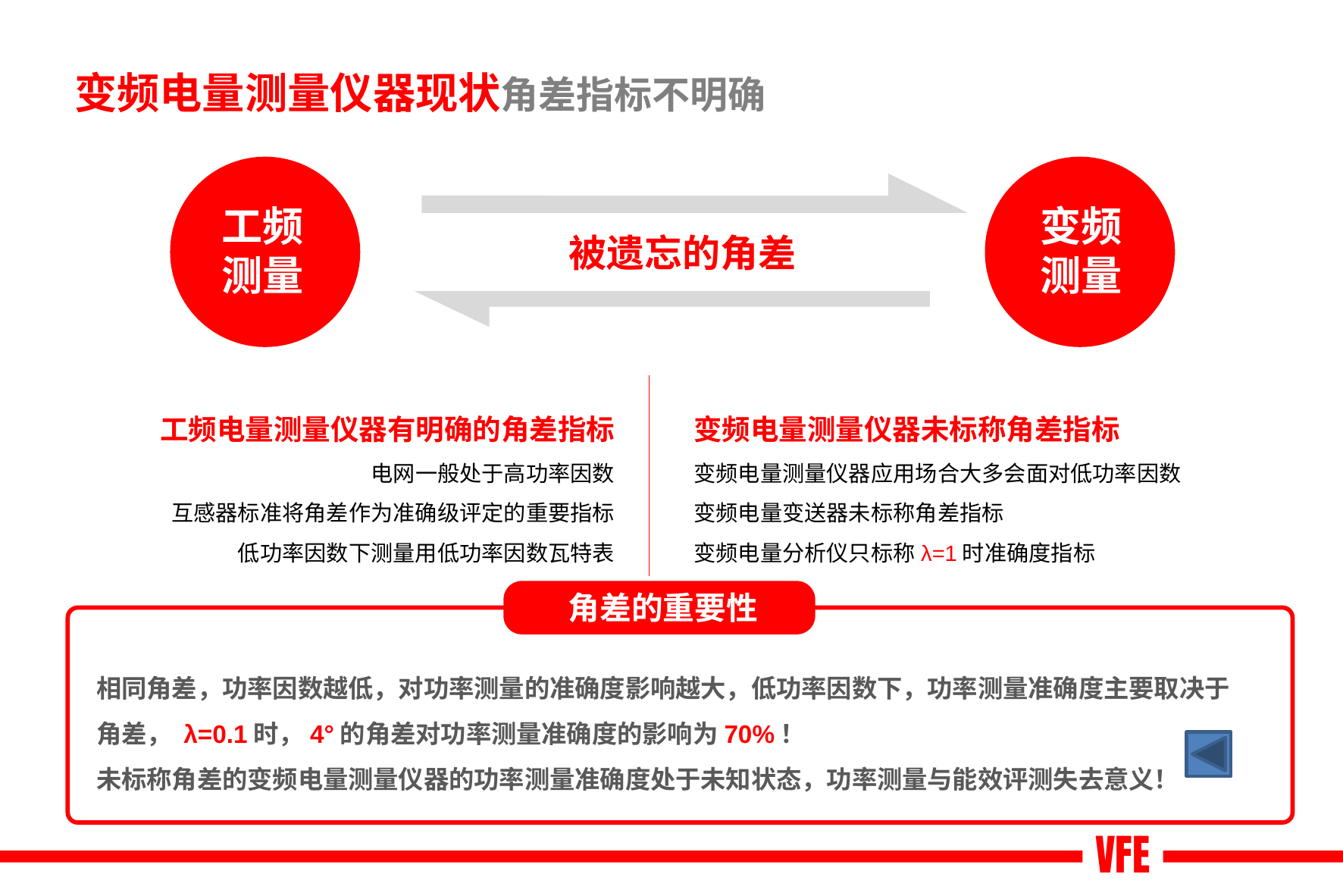

# 变频电量测量仪器现状角差指标不明确

工频测量
变频
测量
被遗忘的角差

变频电量测量仪器未标称角差指标
变频电量测量仪器应用场合大多会面对低功率因数
变频电量变送器未标称角差指标
变频电量分析仪只标称λ=1时准确度指标
工频电量测量仪器有明确的角差指标
电网一般处于高功率因数
互感器标准将角差作为准确级评定的重要指标
低功率因数下测量用低功率因数瓦特表

角差的重要性

相同角差，功率因数越低，对功率测量的准确度影响越大，低功率因数下，功率测量准确度主要取决于角差， λ=0.1时，4°的角差对功率测量准确度的影响为70%！
未标称角差的变频电量测量仪器的功率测量准确度处于未知状态，功率测量与能效评测失去意义！